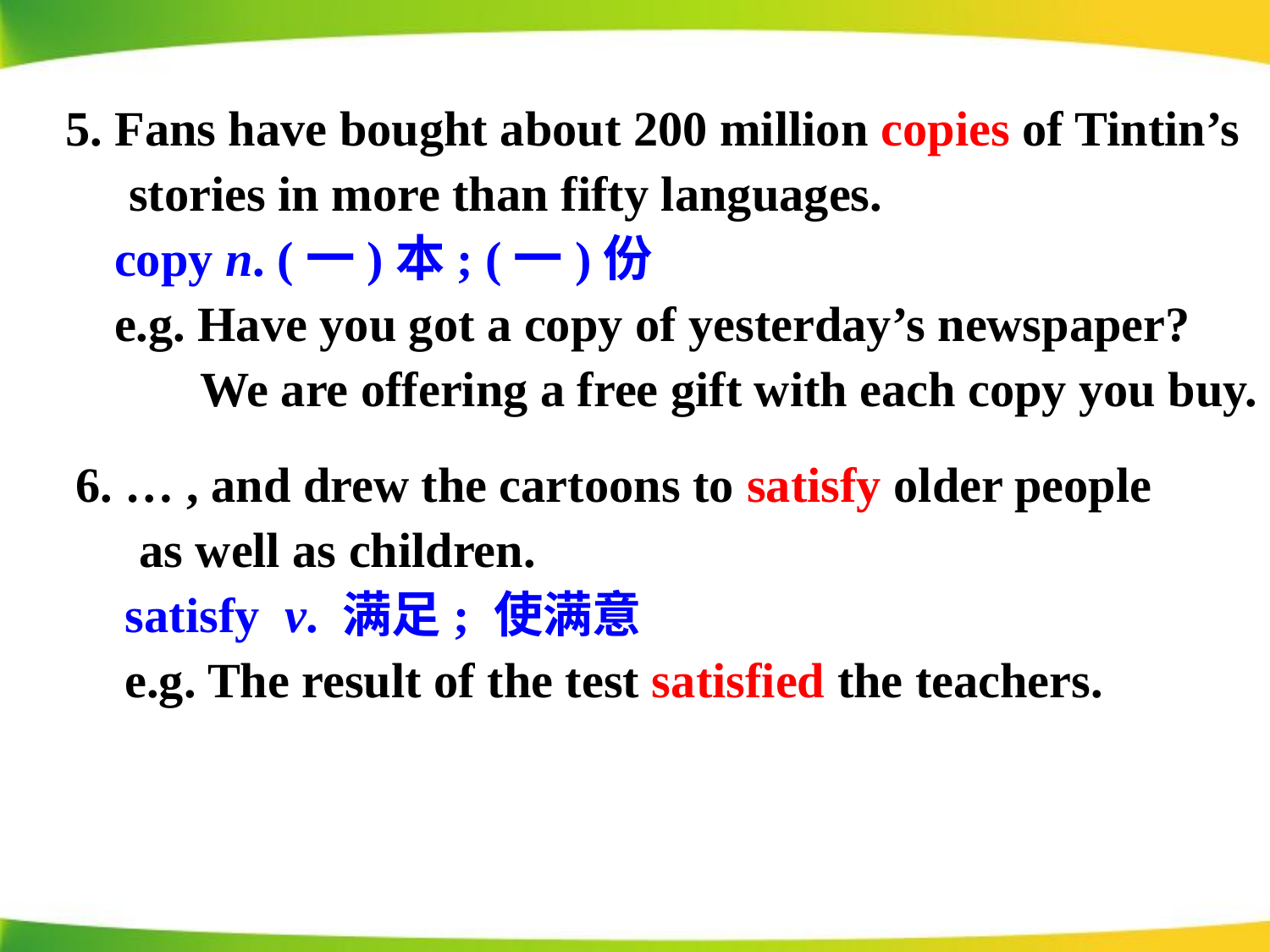

5. Fans have bought about 200 million copies of Tintin’s stories in more than fifty languages.
    copy n. (一)本; (一)份
    e.g. Have you got a copy of yesterday’s newspaper?
           We are offering a free gift with each copy you buy.
6. … , and drew the cartoons to satisfy older people as well as children.
    satisfy  v. 满足; 使满意
    e.g. The result of the test satisfied the teachers.